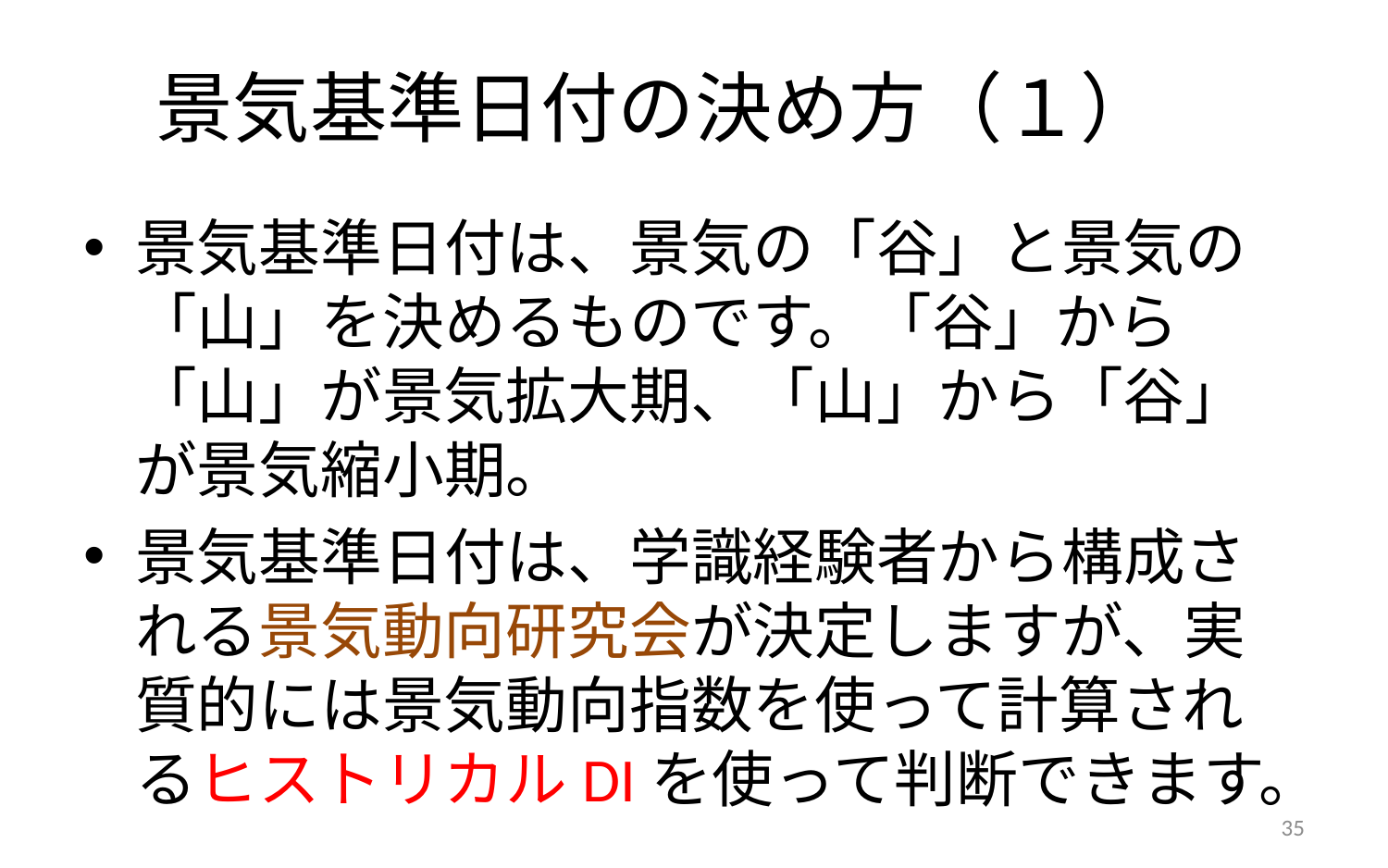

# 景気基準日付の決め方（１）
景気基準日付は、景気の「谷」と景気の「山」を決めるものです。「谷」から「山」が景気拡大期、「山」から「谷」が景気縮小期。
景気基準日付は、学識経験者から構成される景気動向研究会が決定しますが、実質的には景気動向指数を使って計算されるヒストリカルDIを使って判断できます。

35